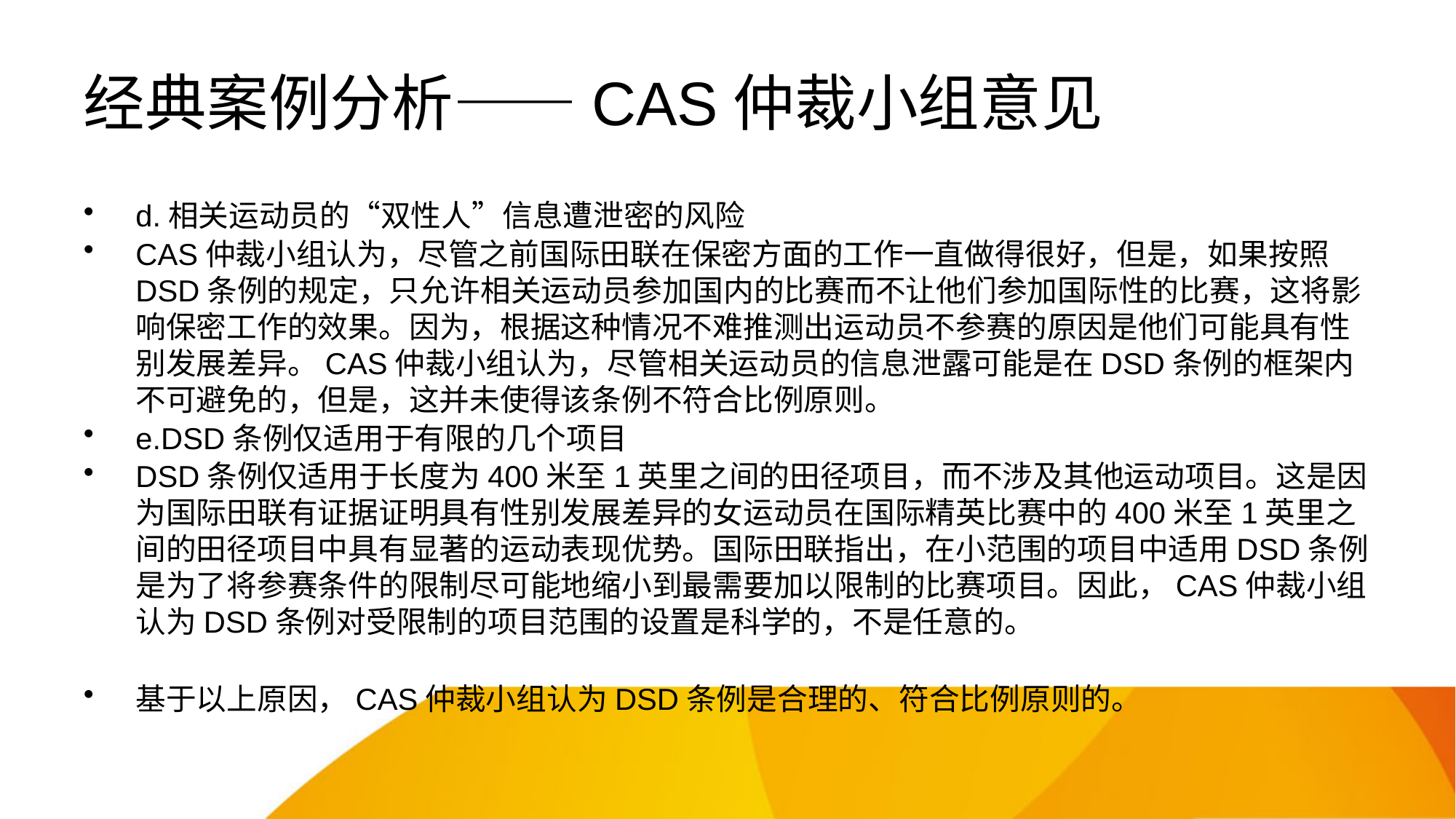

# 经典案例分析——CAS仲裁小组意见
d.相关运动员的“双性人”信息遭泄密的风险
CAS仲裁小组认为，尽管之前国际田联在保密方面的工作一直做得很好，但是，如果按照DSD条例的规定，只允许相关运动员参加国内的比赛而不让他们参加国际性的比赛，这将影响保密工作的效果。因为，根据这种情况不难推测出运动员不参赛的原因是他们可能具有性别发展差异。CAS仲裁小组认为，尽管相关运动员的信息泄露可能是在DSD条例的框架内不可避免的，但是，这并未使得该条例不符合比例原则。
e.DSD条例仅适用于有限的几个项目
DSD条例仅适用于长度为400米至1英里之间的田径项目，而不涉及其他运动项目。这是因为国际田联有证据证明具有性别发展差异的女运动员在国际精英比赛中的400米至1英里之间的田径项目中具有显著的运动表现优势。国际田联指出，在小范围的项目中适用DSD条例是为了将参赛条件的限制尽可能地缩小到最需要加以限制的比赛项目。因此，CAS仲裁小组认为DSD条例对受限制的项目范围的设置是科学的，不是任意的。

基于以上原因，CAS仲裁小组认为DSD条例是合理的、符合比例原则的。